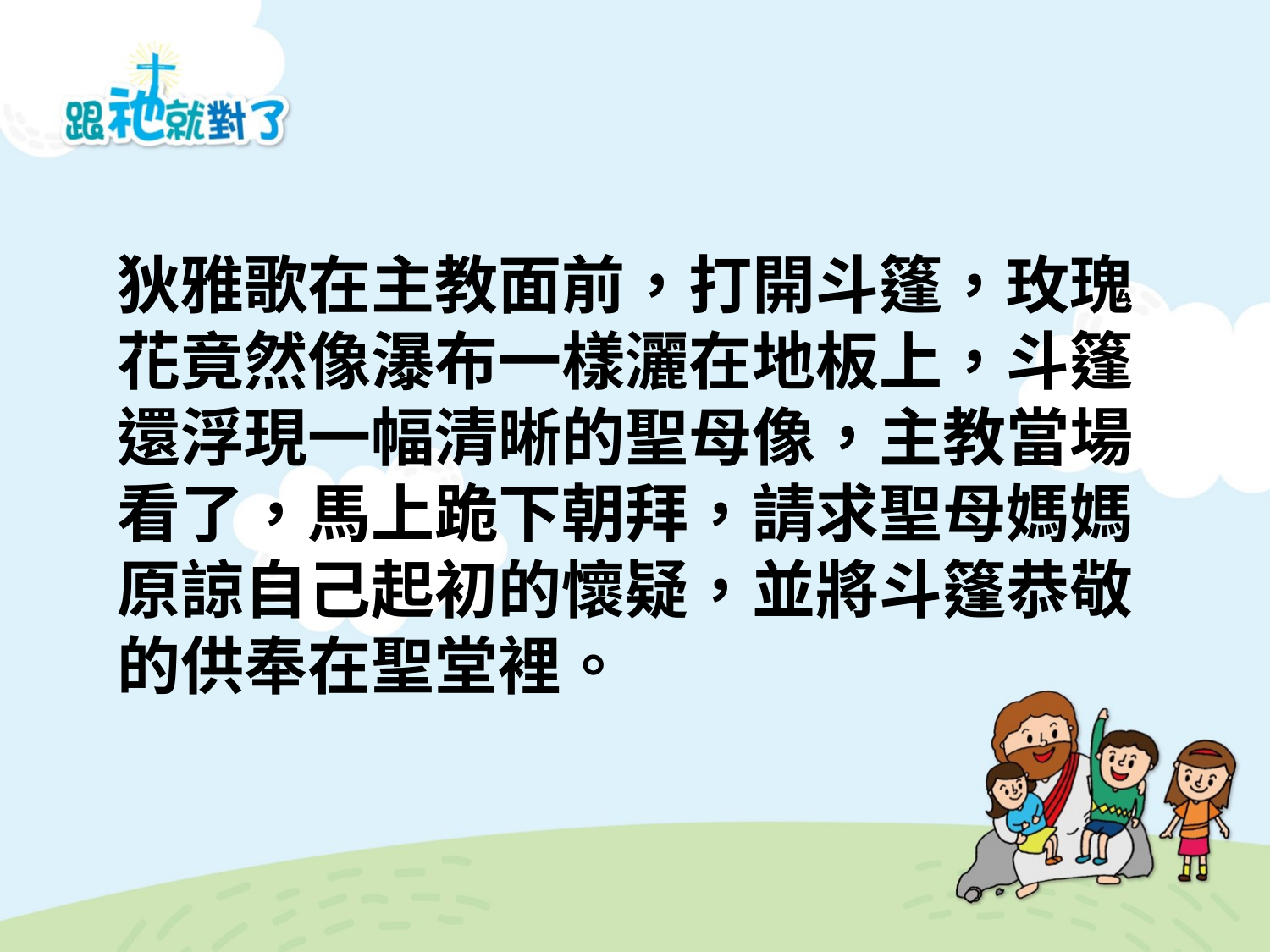

狄雅歌在主教面前，打開斗篷，玫瑰花竟然像瀑布一樣灑在地板上，斗篷還浮現一幅清晰的聖母像，主教當場看了，馬上跪下朝拜，請求聖母媽媽原諒自己起初的懷疑，並將斗篷恭敬的供奉在聖堂裡。